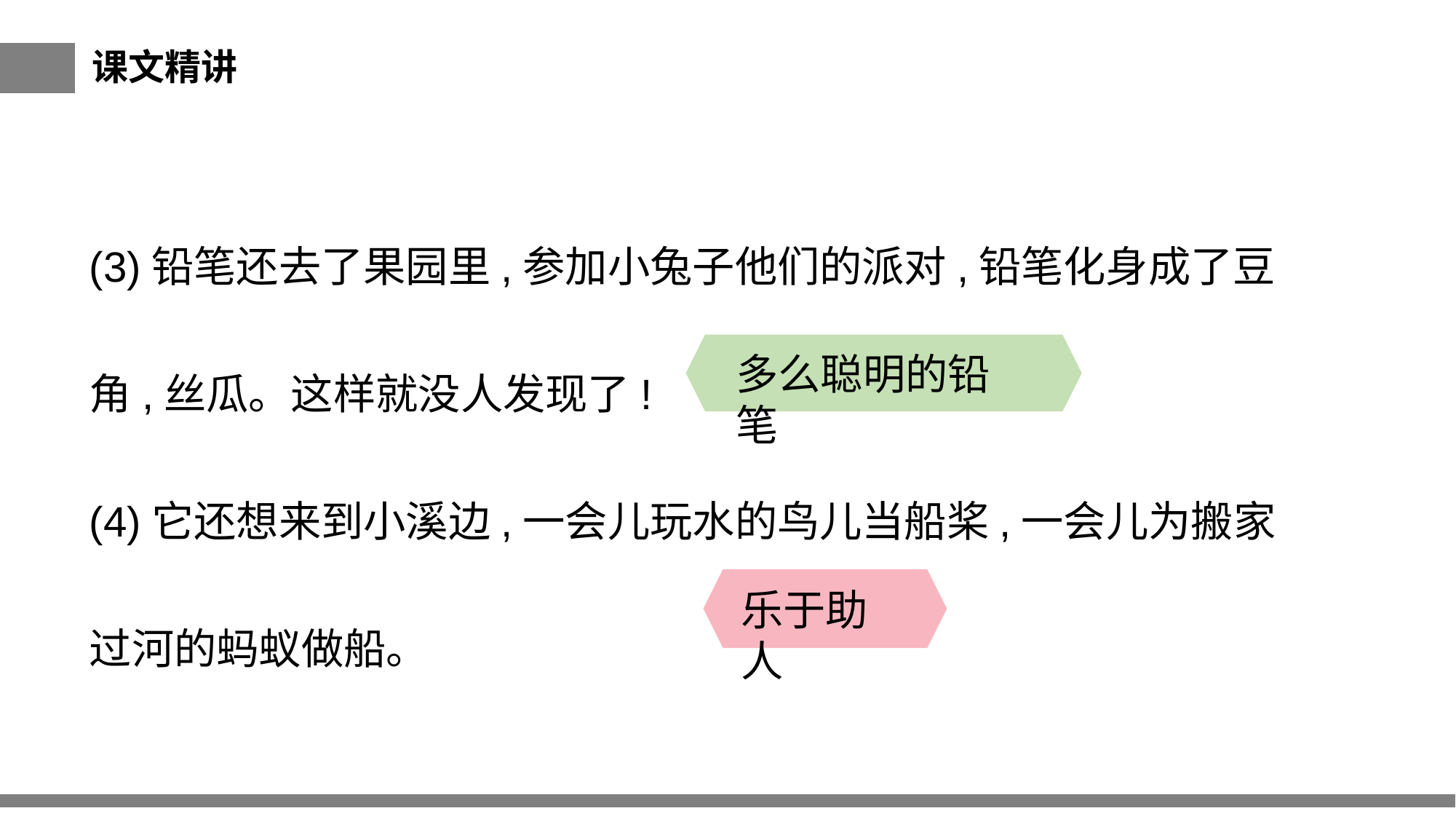

课文精讲
(3)铅笔还去了果园里,参加小兔子他们的派对,铅笔化身成了豆角,丝瓜。这样就没人发现了!
(4)它还想来到小溪边,一会儿玩水的鸟儿当船桨,一会儿为搬家过河的蚂蚁做船。
多么聪明的铅笔
乐于助人